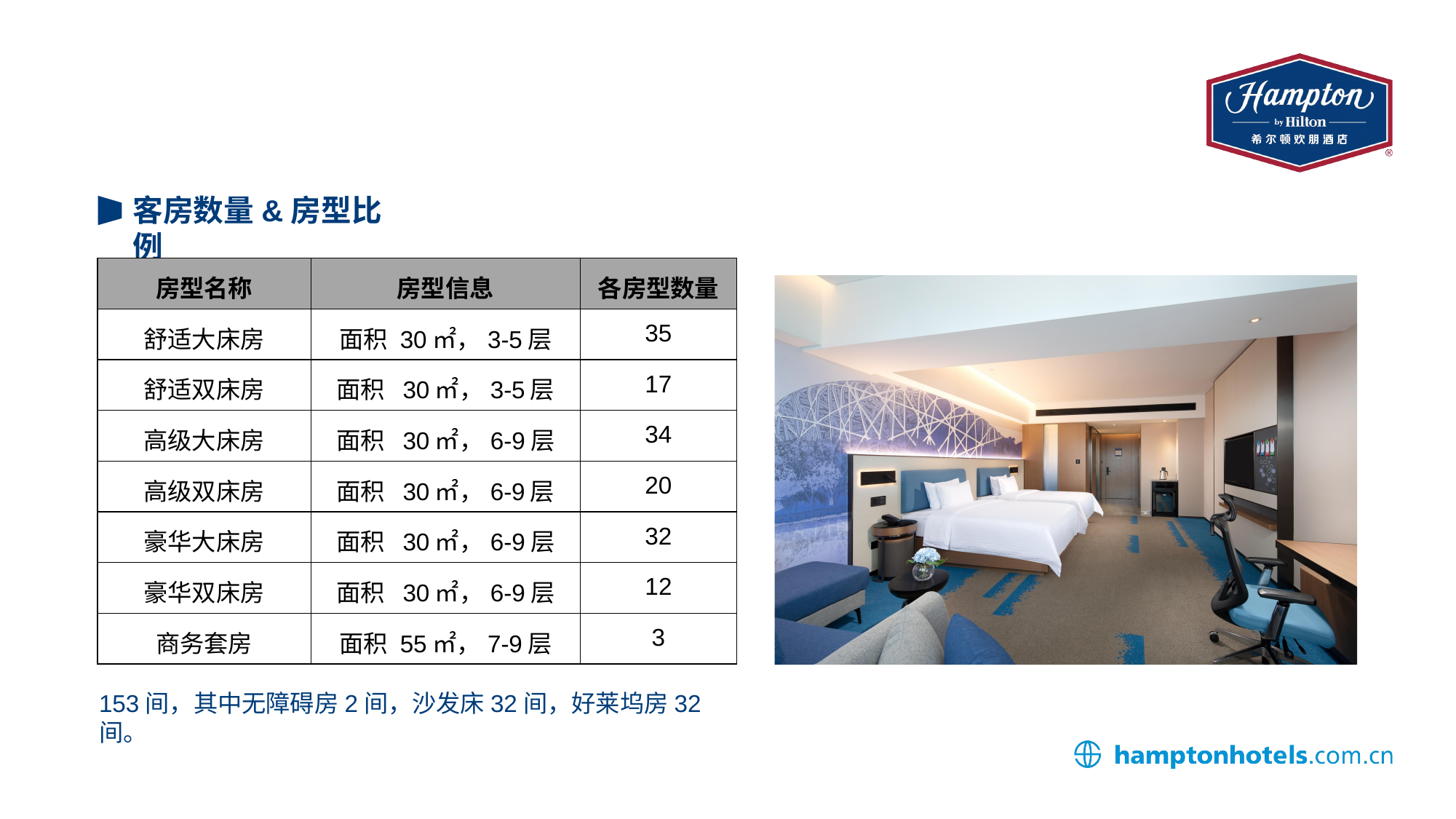

# 客房数量&房型比例

| 房型名称 | 房型信息 | 各房型数量 |
| --- | --- | --- |
| 舒适大床房 | 面积 30㎡，3-5层 | 35 |
| 舒适双床房 | 面积 30㎡，3-5层 | 17 |
| 高级大床房 | 面积 30㎡，6-9层 | 34 |
| 高级双床房 | 面积 30㎡，6-9层 | 20 |
| 豪华大床房 | 面积 30㎡，6-9层 | 32 |
| 豪华双床房 | 面积 30㎡，6-9层 | 12 |
| 商务套房 | 面积 55㎡，7-9层 | 3 |

153间，其中无障碍房2间，沙发床32间，好莱坞房32间。